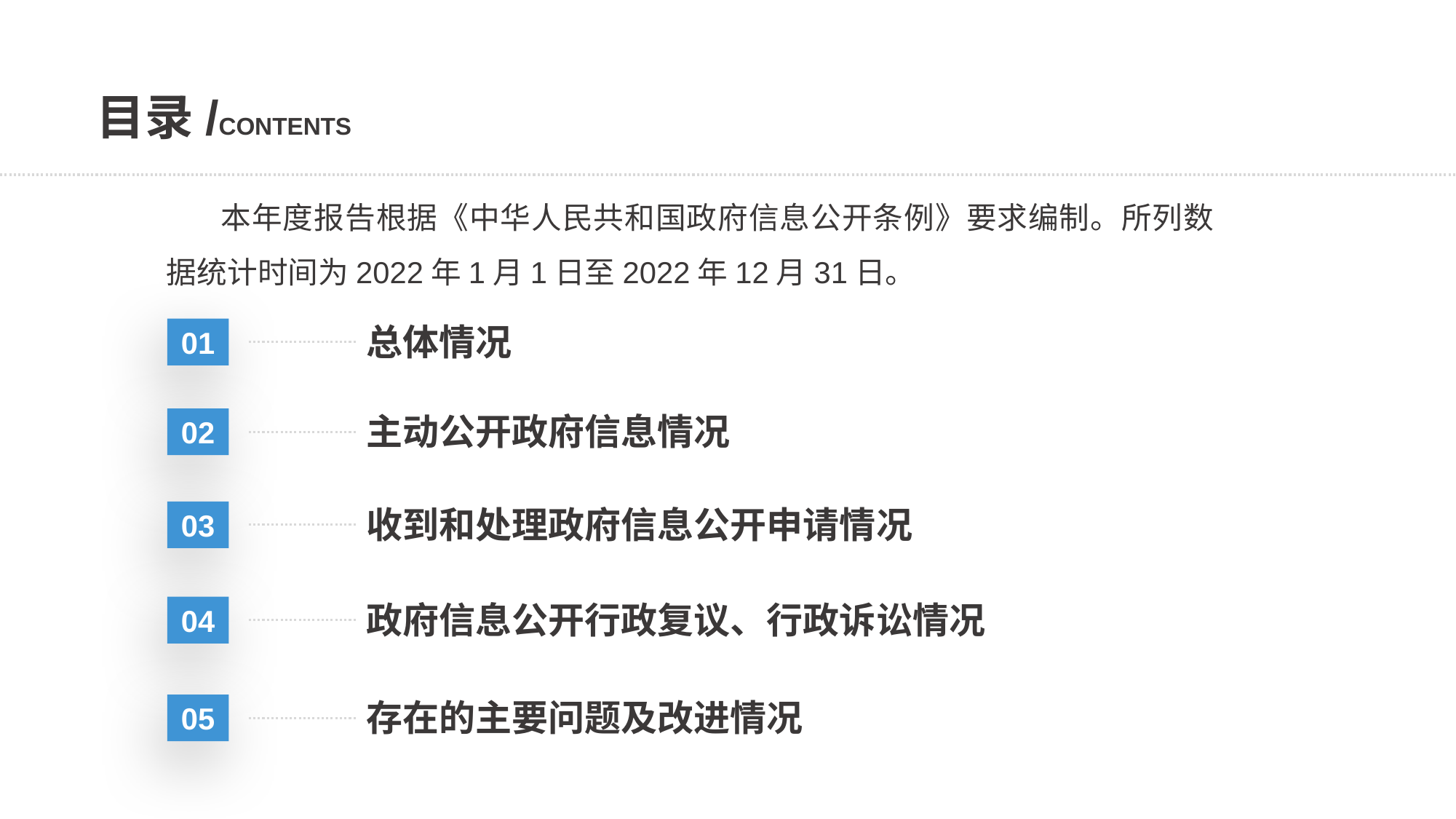

目录/CONTENTS
本年度报告根据《中华人民共和国政府信息公开条例》要求编制。所列数据统计时间为2022年1月1日至2022年12月31日。
总体情况
01
主动公开政府信息情况
02
收到和处理政府信息公开申请情况
03
政府信息公开行政复议、行政诉讼情况
04
存在的主要问题及改进情况
05